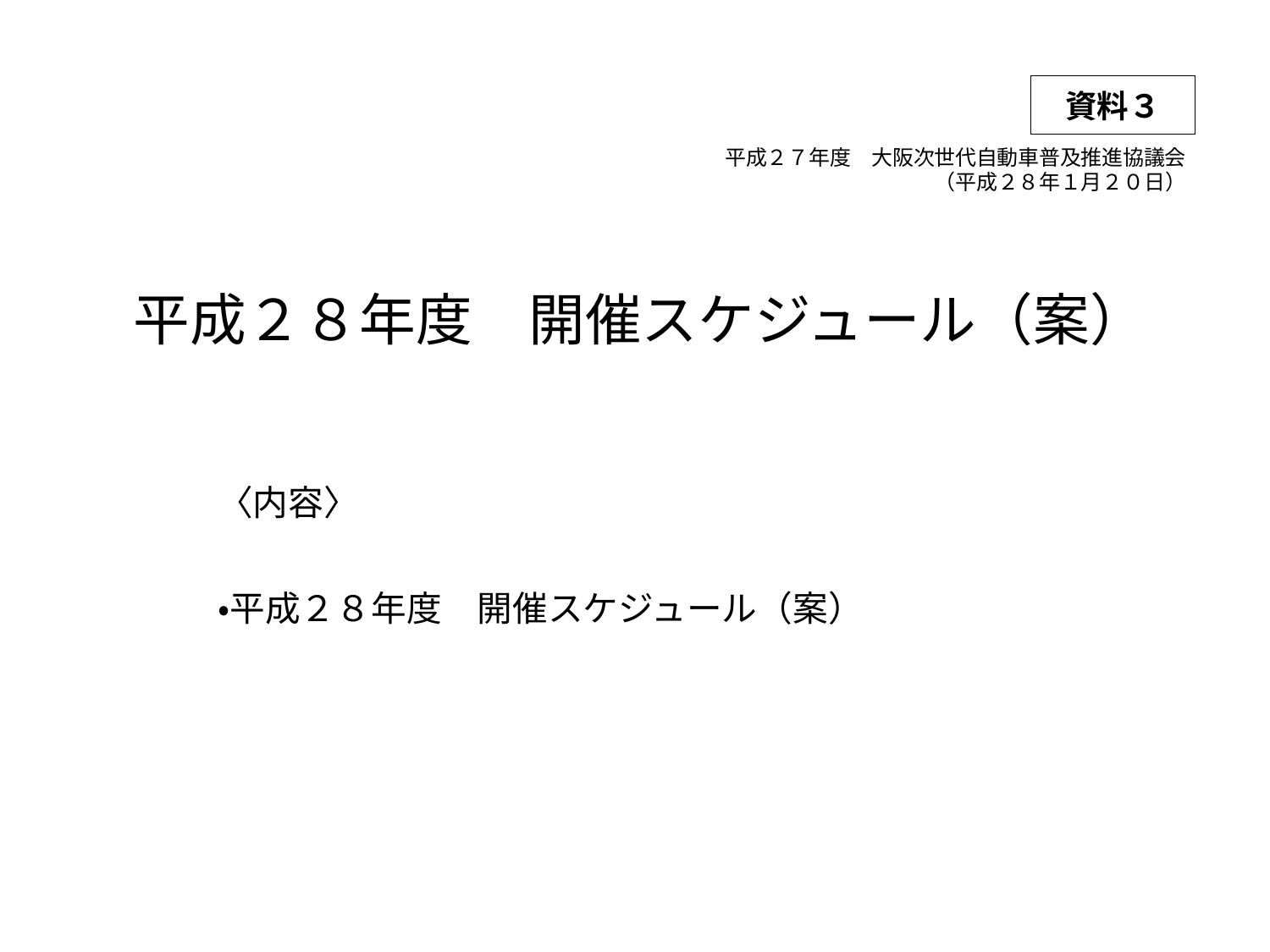

資料３
平成２７年度　大阪次世代自動車普及推進協議会
（平成２８年１月２０日）
# 平成２８年度　開催スケジュール（案）
〈内容〉

・平成２８年度　開催スケジュール（案）